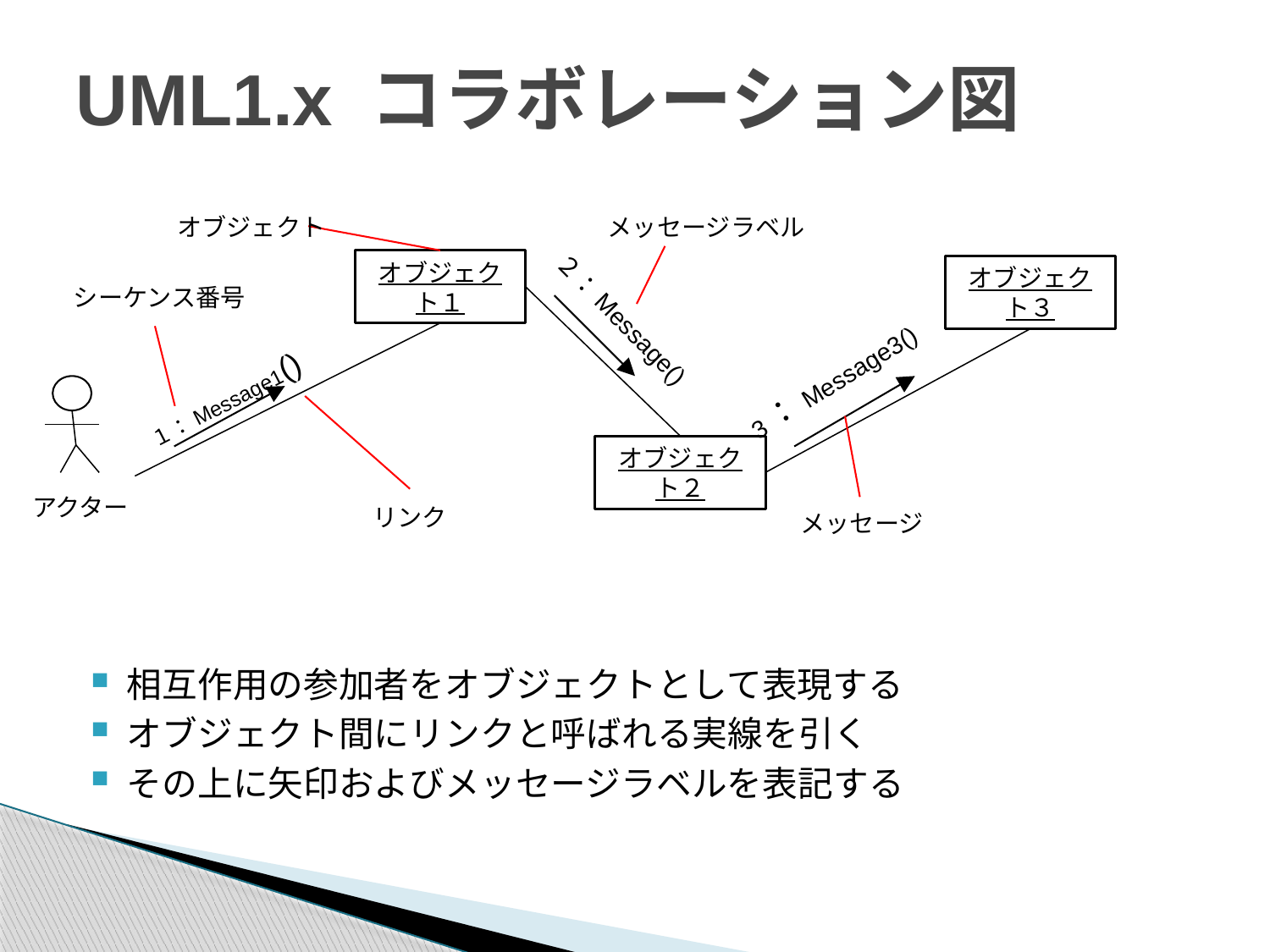

# UML1.x コラボレーション図
オブジェクト
メッセージラベル
オブジェクト１
オブジェクト３
シーケンス番号
２：Message()
3：Message3()
１：Message1()

オブジェクト２
アクター
リンク
メッセージ
相互作用の参加者をオブジェクトとして表現する
オブジェクト間にリンクと呼ばれる実線を引く
その上に矢印およびメッセージラベルを表記する